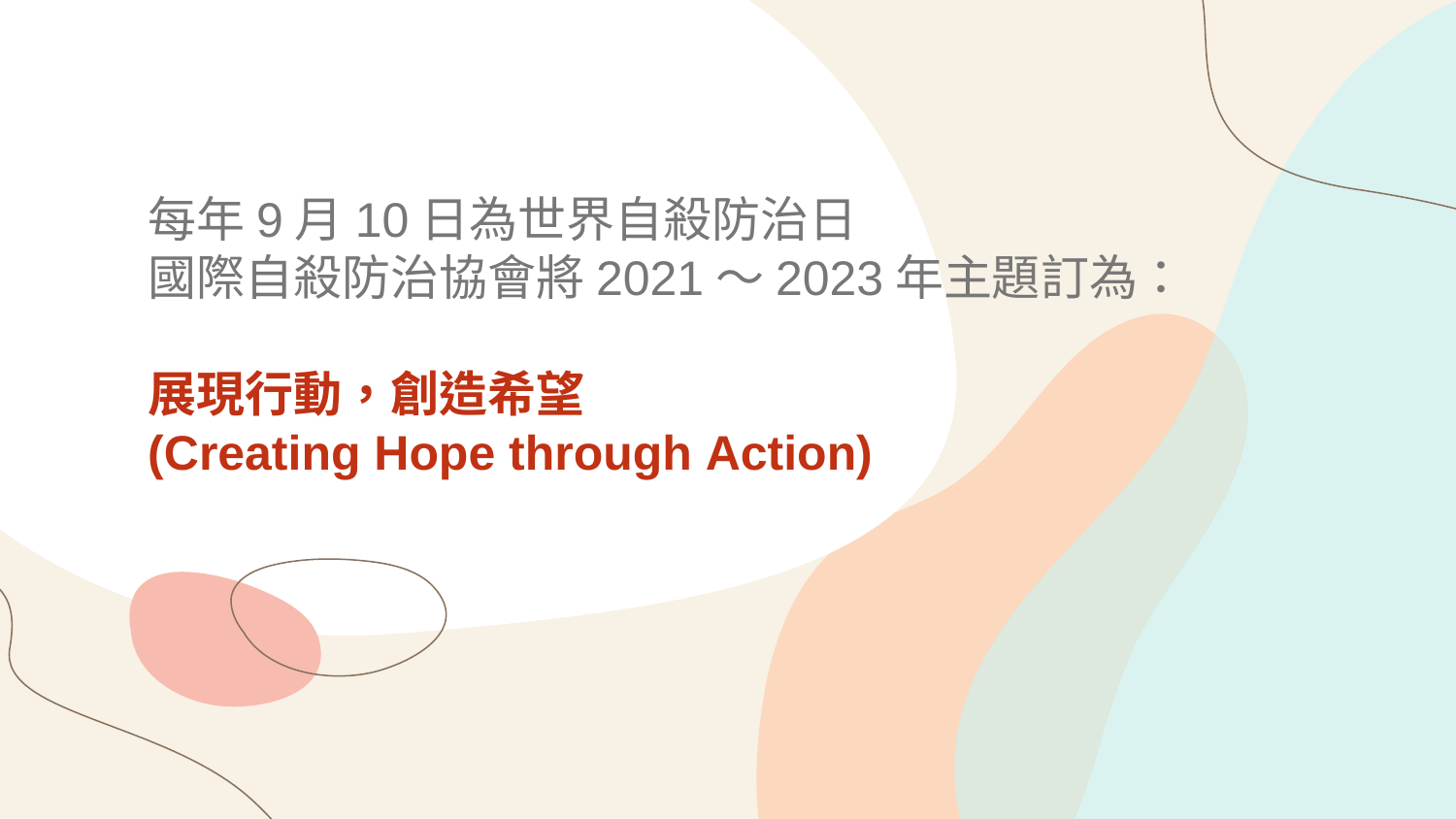

每年9月10日為世界自殺防治日
國際自殺防治協會將2021～2023年主題訂為：

展現行動，創造希望(Creating Hope through Action)